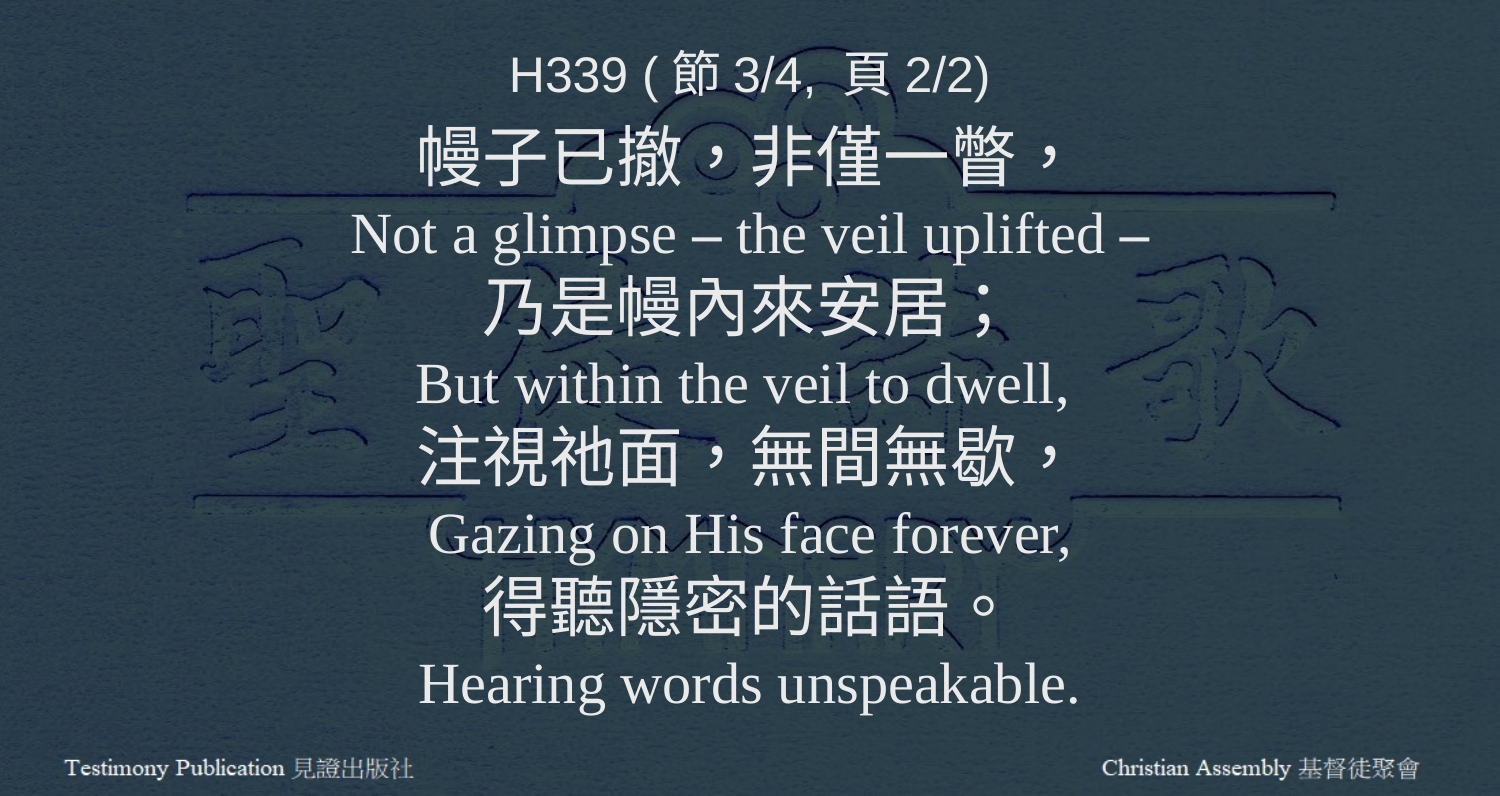

H339 (節3/4, 頁2/2)
幔子已撤，非僅一瞥，
Not a glimpse – the veil uplifted –
乃是幔內來安居；
But within the veil to dwell,
注視祂面，無間無歇，
Gazing on His face forever,
得聽隱密的話語。
Hearing words unspeakable.